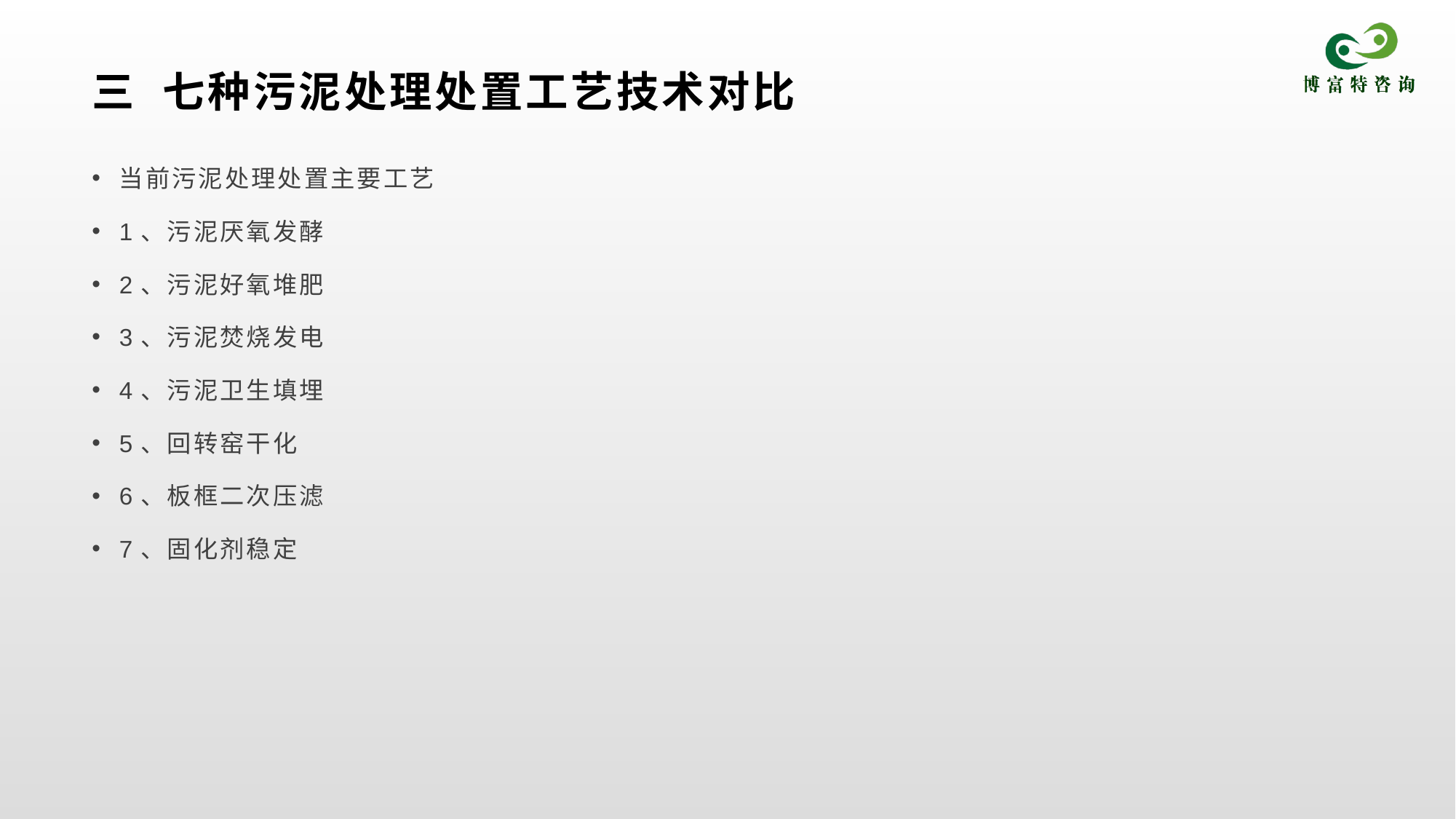

# 三  七种污泥处理处置工艺技术对比
当前污泥处理处置主要工艺
1、污泥厌氧发酵
2、污泥好氧堆肥
3、污泥焚烧发电
4、污泥卫生填埋
5、回转窑干化
6、板框二次压滤
7、固化剂稳定